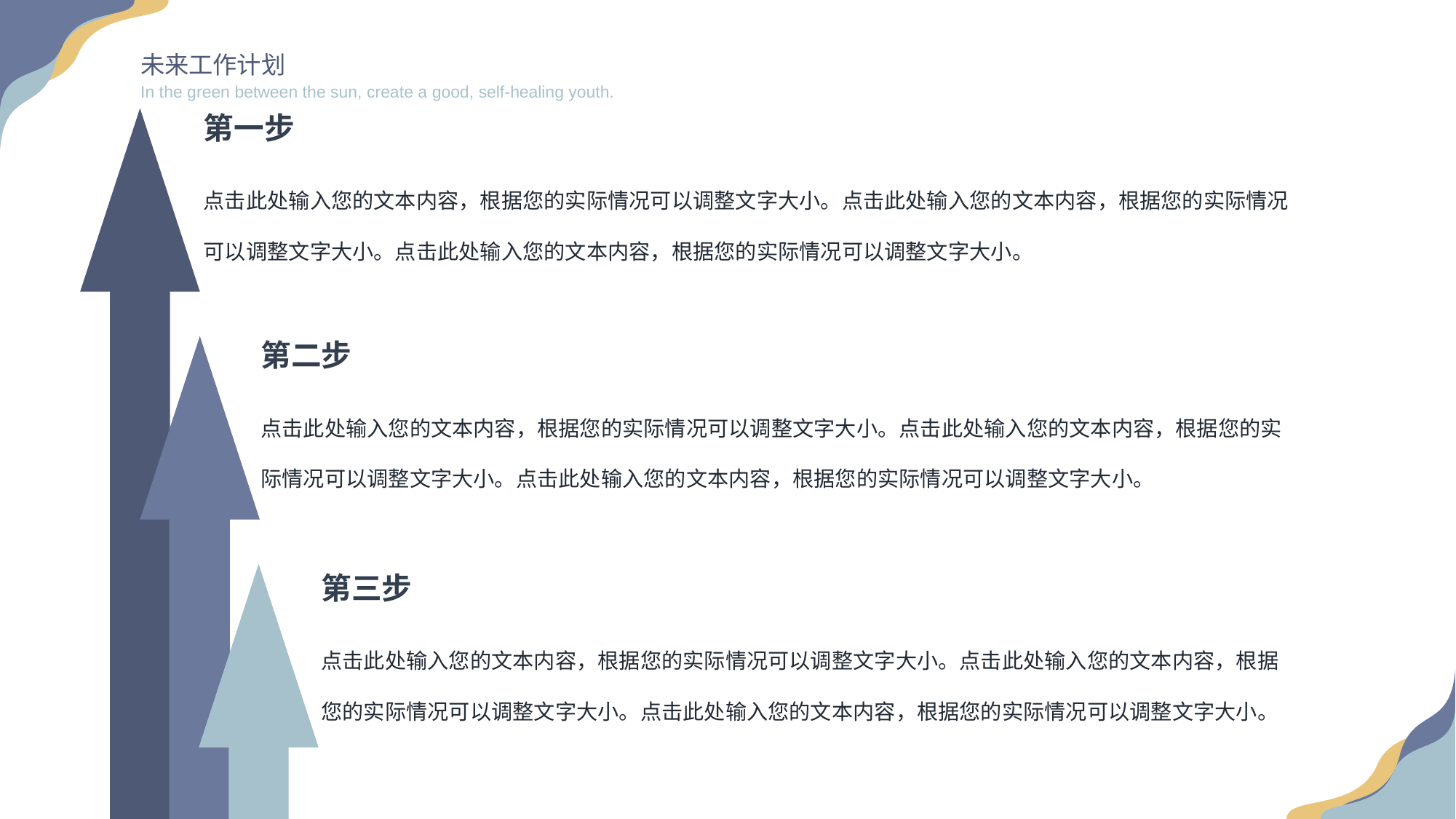

未来工作计划
In the green between the sun, create a good, self-healing youth.
第一步

点击此处输入您的文本内容，根据您的实际情况可以调整文字大小。点击此处输入您的文本内容，根据您的实际情况可以调整文字大小。点击此处输入您的文本内容，根据您的实际情况可以调整文字大小。
第二步

点击此处输入您的文本内容，根据您的实际情况可以调整文字大小。点击此处输入您的文本内容，根据您的实际情况可以调整文字大小。点击此处输入您的文本内容，根据您的实际情况可以调整文字大小。
第三步

点击此处输入您的文本内容，根据您的实际情况可以调整文字大小。点击此处输入您的文本内容，根据您的实际情况可以调整文字大小。点击此处输入您的文本内容，根据您的实际情况可以调整文字大小。